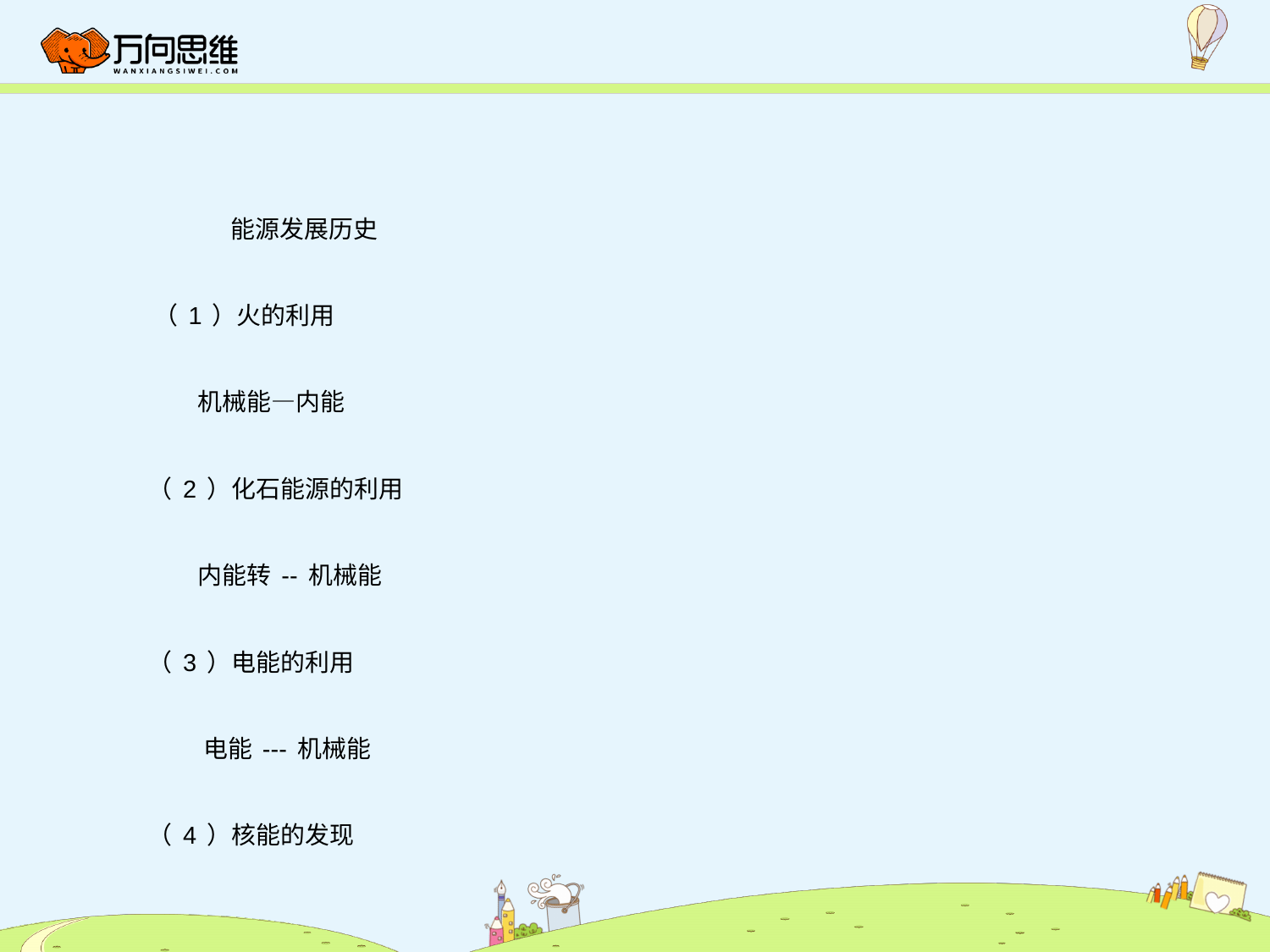

能源发展历史
      （1）火的利用
              机械能—内能
     （2）化石能源的利用
              内能转--机械能
     （3）电能的利用
               电能---机械能
     （4）核能的发现